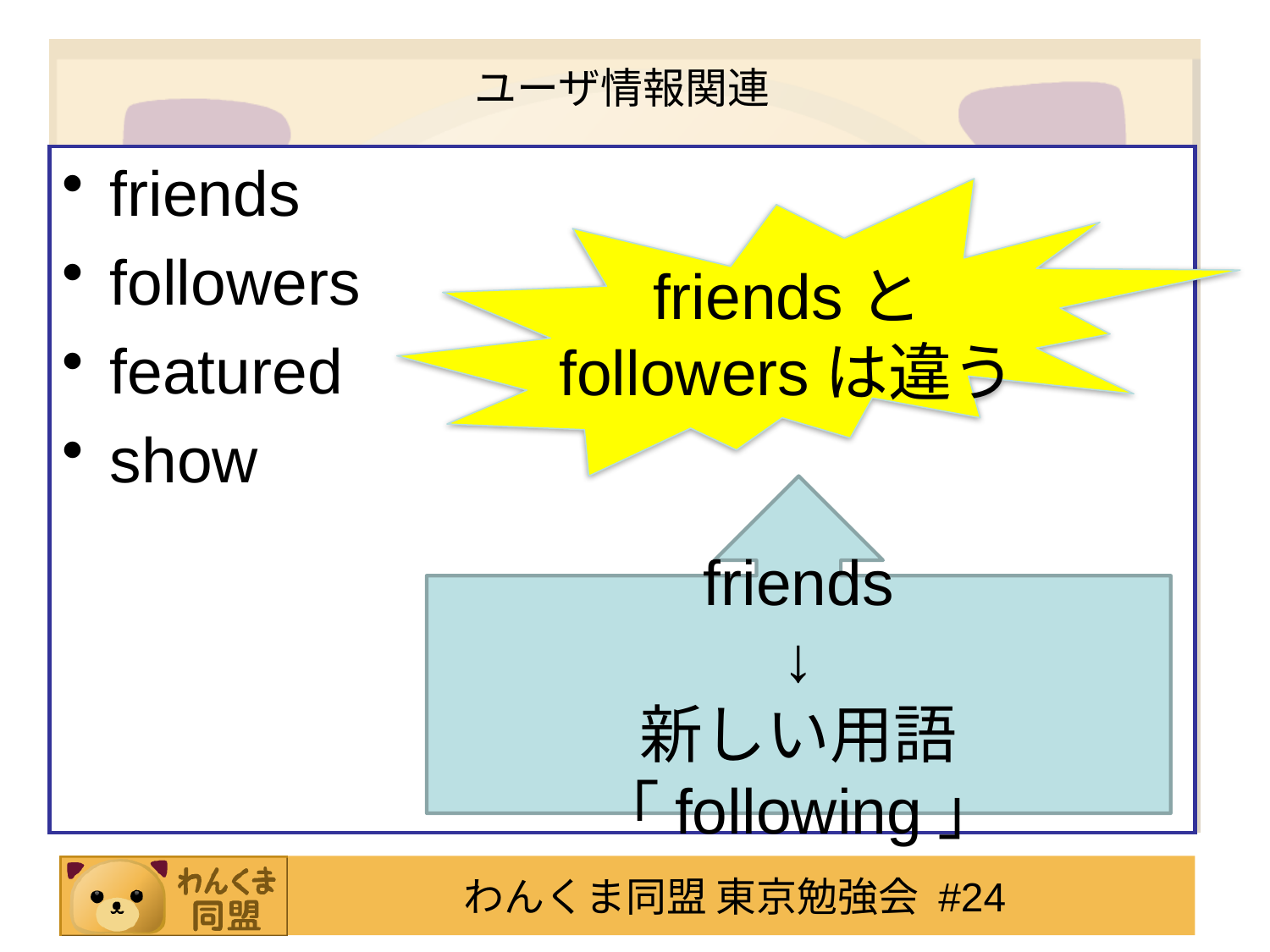

# ユーザ情報関連
friends
followers
featured
show

friendsと
followersは違う
friends
↓
新しい用語「following」